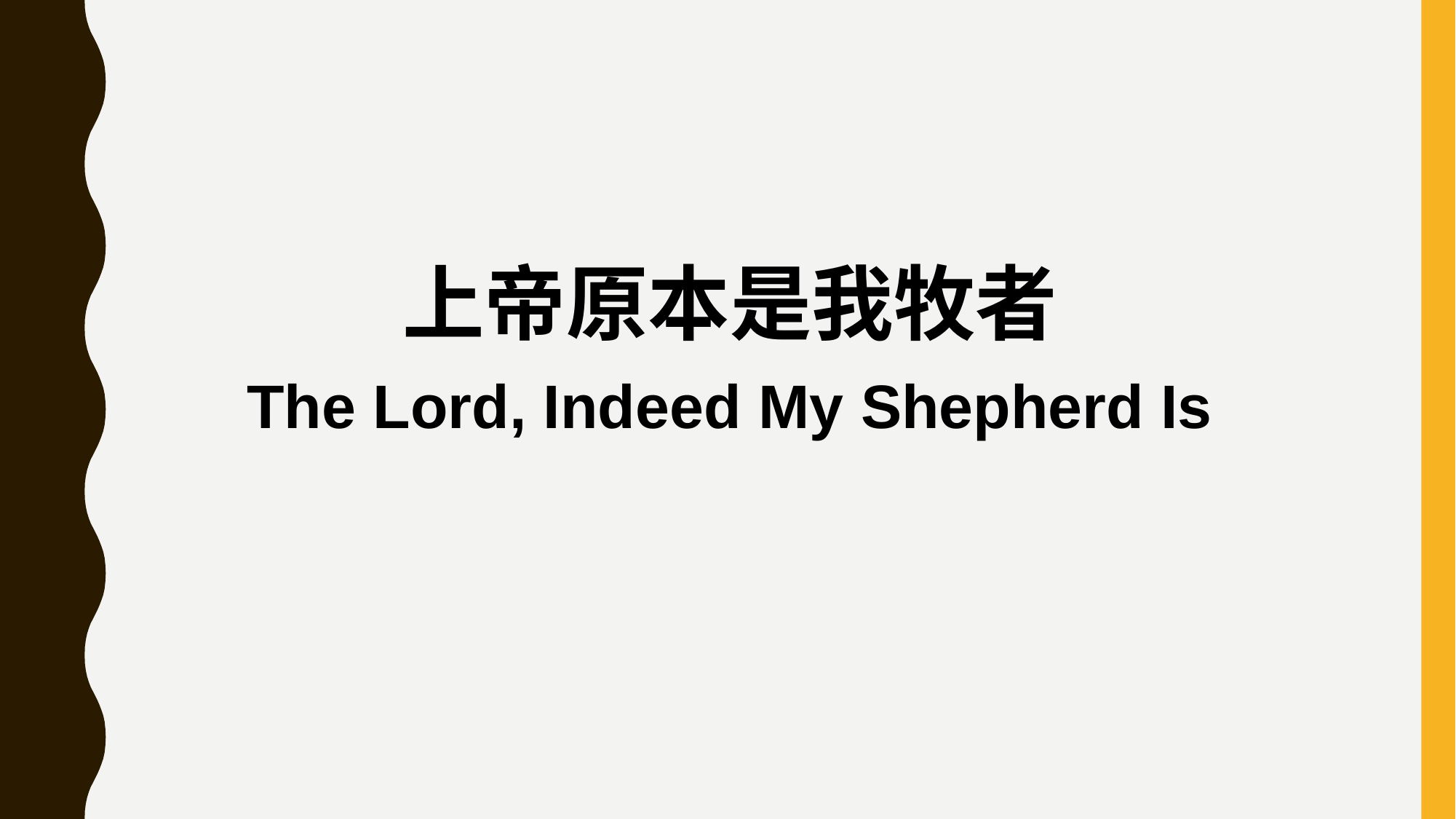

上帝原本是我牧者
The Lord, Indeed My Shepherd Is